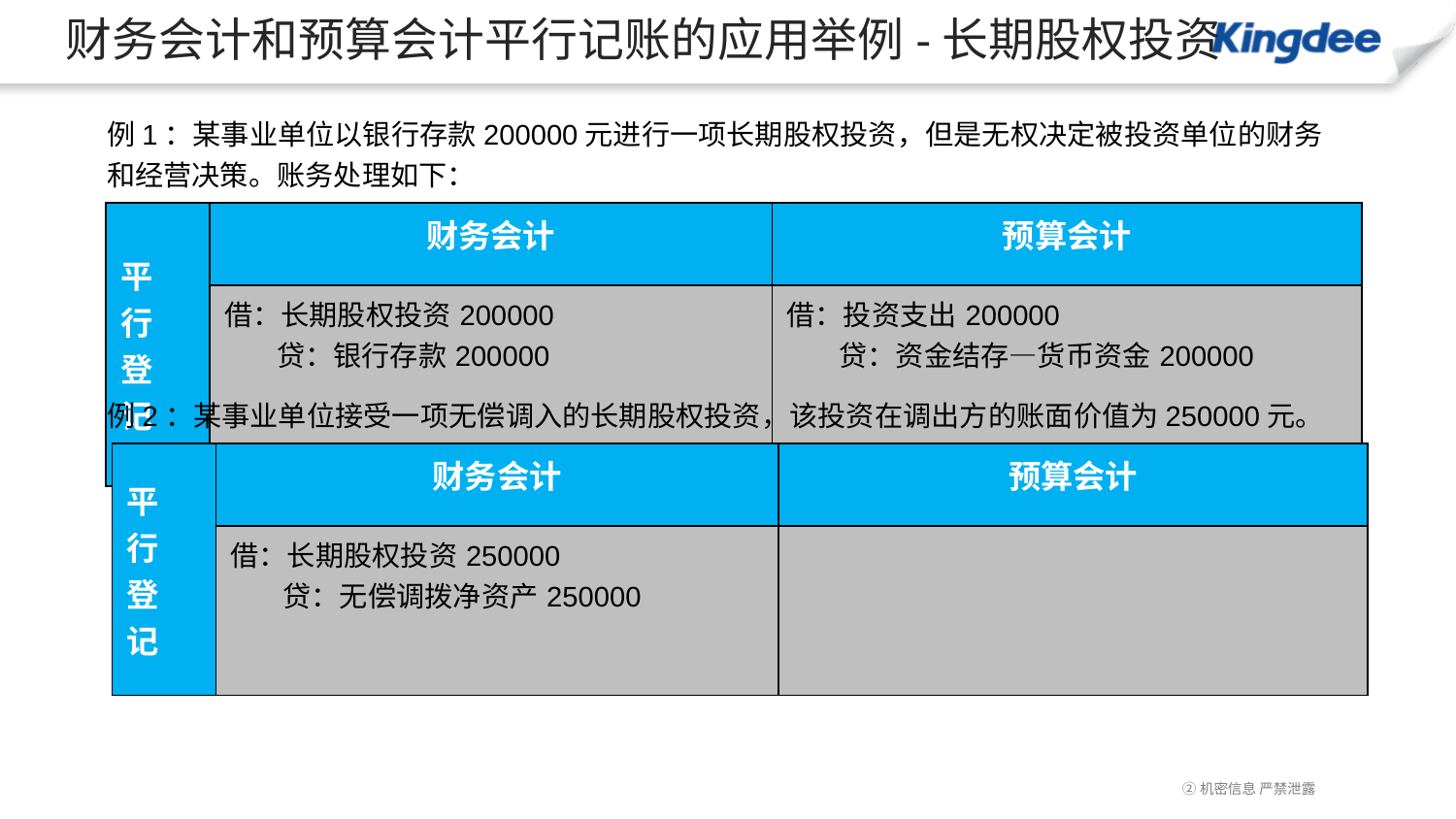

# 财务会计和预算会计平行记账的应用举例-长期股权投资
例1：某事业单位以银行存款200000元进行一项长期股权投资，但是无权决定被投资单位的财务和经营决策。账务处理如下：
| 平 行 登 记 | 财务会计 | 预算会计 |
| --- | --- | --- |
|  | 借：长期股权投资200000 贷：银行存款200000 | 借：投资支出200000 贷：资金结存—货币资金200000 |
例2：某事业单位接受一项无偿调入的长期股权投资，该投资在调出方的账面价值为250000元。
| 平 行 登 记 | 财务会计 | 预算会计 |
| --- | --- | --- |
|  | 借：长期股权投资250000 贷：无偿调拨净资产250000 |  |